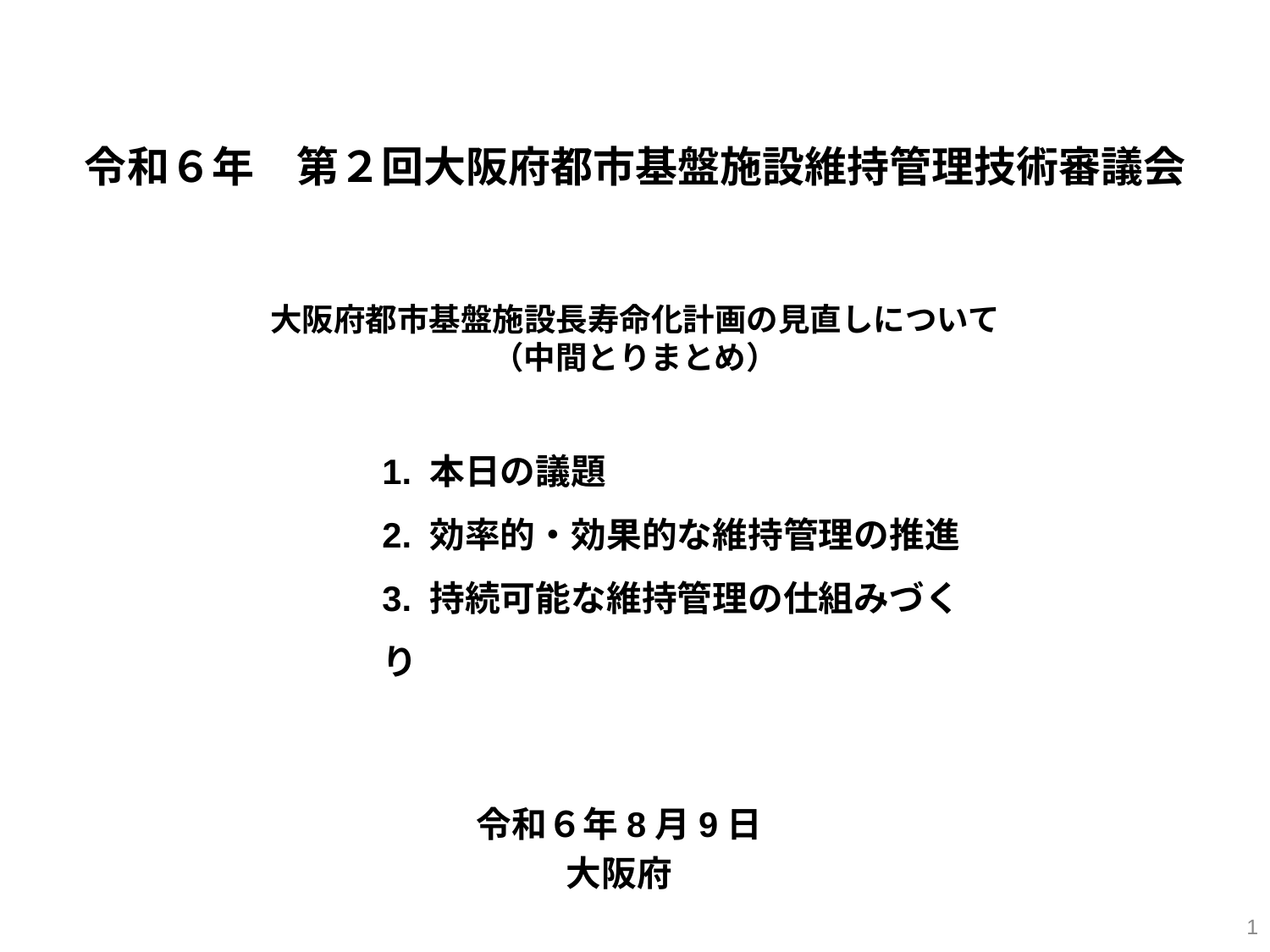

令和６年　第２回大阪府都市基盤施設維持管理技術審議会
大阪府都市基盤施設長寿命化計画の見直しについて
（中間とりまとめ）
1. 本日の議題
2. 効率的・効果的な維持管理の推進
3. 持続可能な維持管理の仕組みづくり
令和６年8月9日
大阪府
1